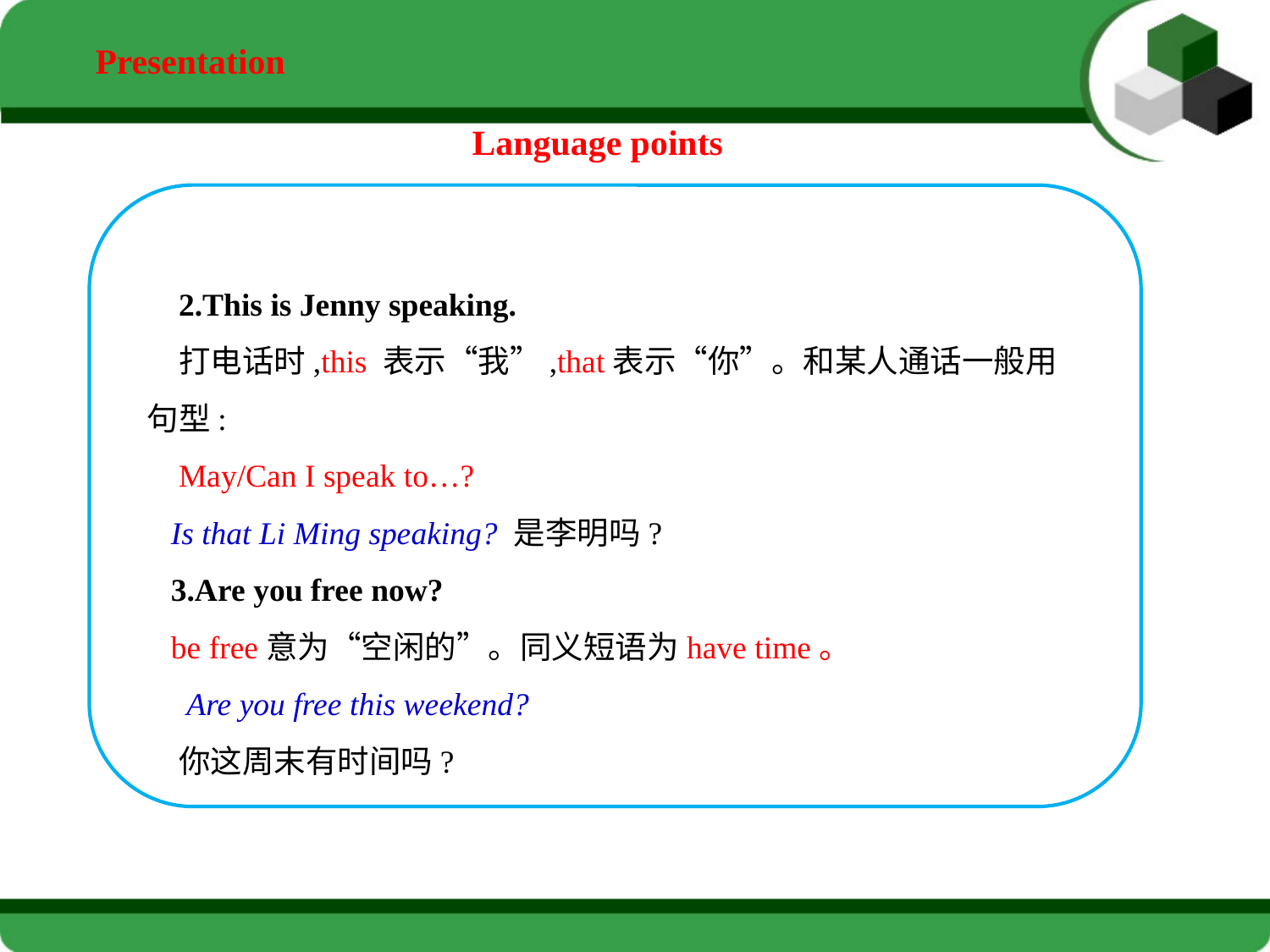

Presentation
Language points

2.This is Jenny speaking.
打电话时,this 表示“我”,that表示“你”。和某人通话一般用句型:
May/Can I speak to…?
   Is that Li Ming speaking? 是李明吗?
   3.Are you free now?
   be free意为“空闲的”。同义短语为have time。
 Are you free this weekend?
你这周末有时间吗?